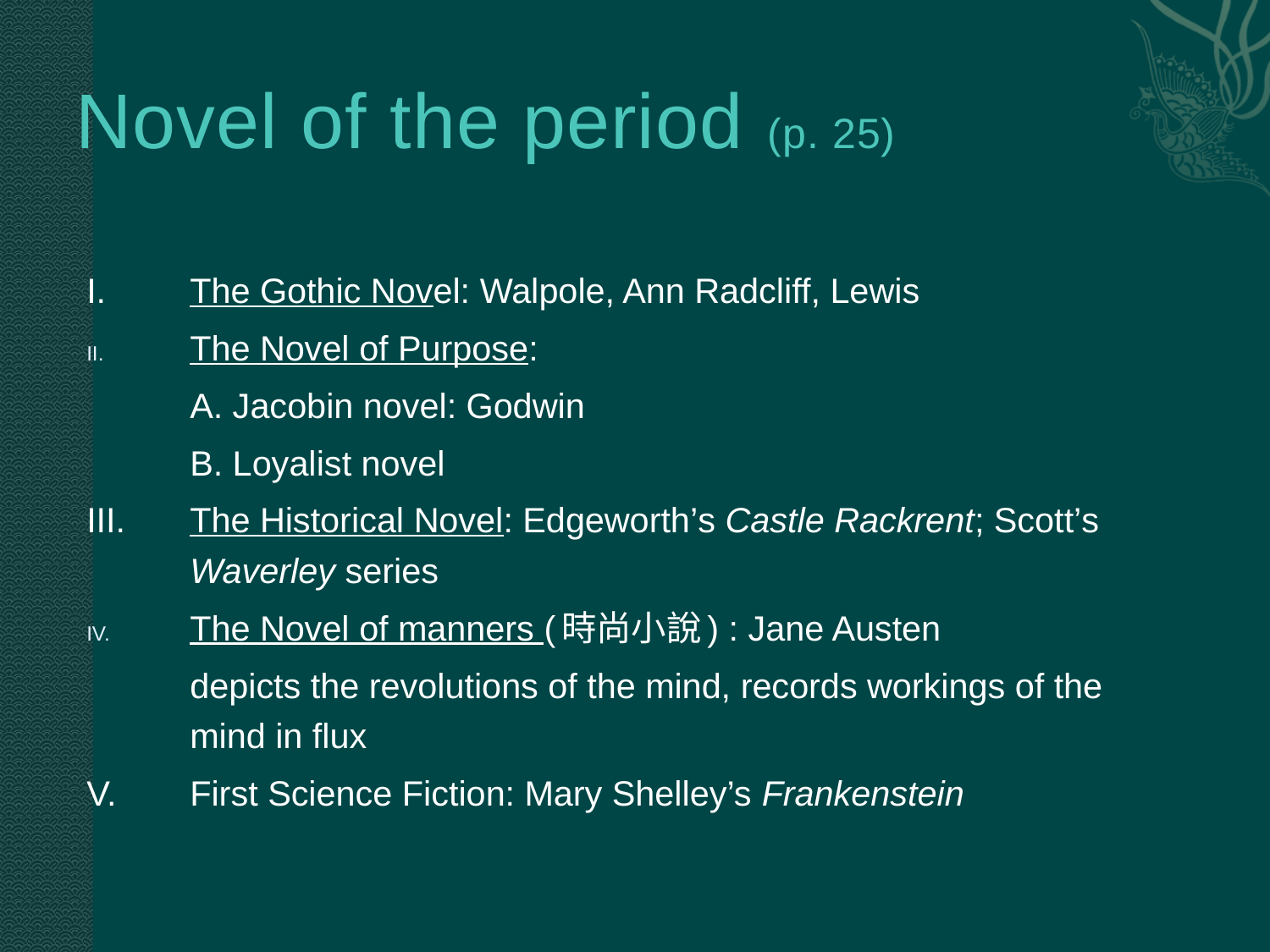

# Novel of the period (p. 25)
I.	The Gothic Novel: Walpole, Ann Radcliff, Lewis
The Novel of Purpose:
	A. Jacobin novel: Godwin
	B. Loyalist novel
III.	The Historical Novel: Edgeworth’s Castle Rackrent; Scott’s Waverley series
The Novel of manners (時尚小說) : Jane Austen
	depicts the revolutions of the mind, records workings of the mind in flux
V.	First Science Fiction: Mary Shelley’s Frankenstein